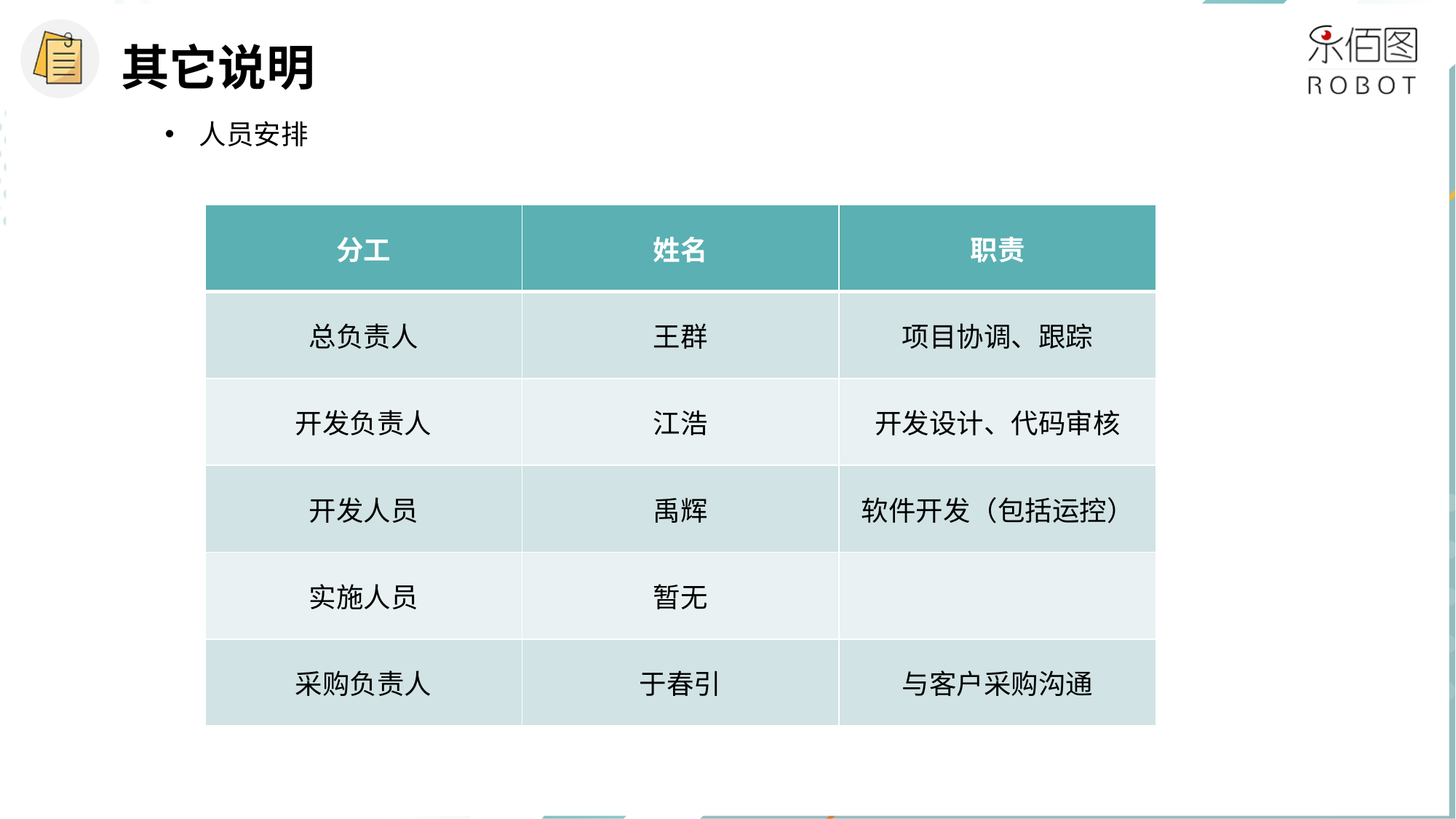

其它说明
人员安排
| 分工 | 姓名 | 职责 |
| --- | --- | --- |
| 总负责人 | 王群 | 项目协调、跟踪 |
| 开发负责人 | 江浩 | 开发设计、代码审核 |
| 开发人员 | 禹辉 | 软件开发（包括运控） |
| 实施人员 | 暂无 |  |
| 采购负责人 | 于春引 | 与客户采购沟通 |